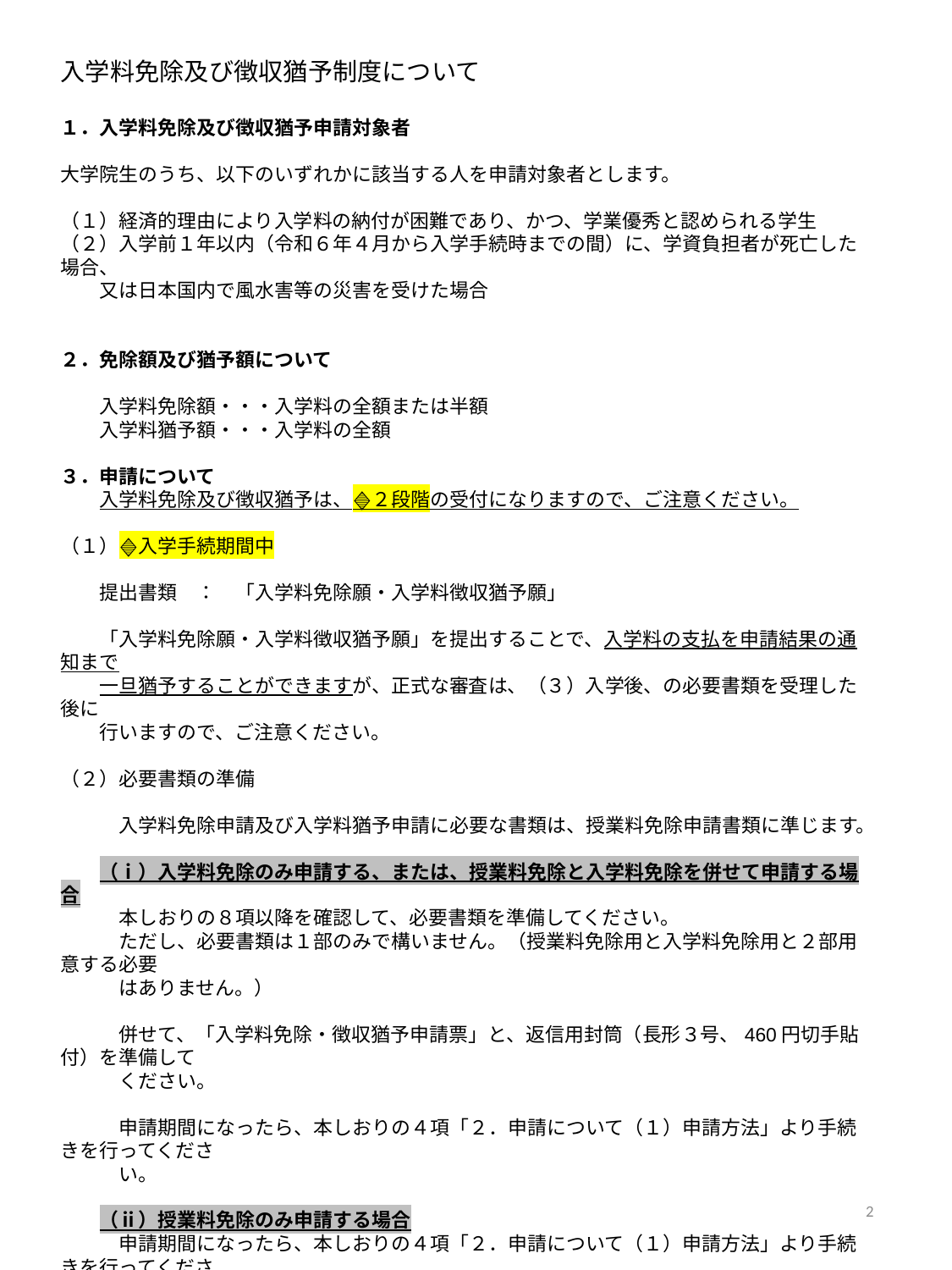

入学料免除及び徴収猶予制度について

１．入学料免除及び徴収猶予申請対象者

大学院生のうち、以下のいずれかに該当する人を申請対象者とします。

（１）経済的理由により入学料の納付が困難であり、かつ、学業優秀と認められる学生
（２）入学前１年以内（令和６年４月から入学手続時までの間）に、学資負担者が死亡した場合、
　　又は日本国内で風水害等の災害を受けた場合

２．免除額及び猶予額について

　　入学料免除額・・・入学料の全額または半額
　　入学料猶予額・・・入学料の全額

３．申請について
　　入学料免除及び徴収猶予は、🔷２段階の受付になりますので、ご注意ください。

（１）🔷入学手続期間中

　　提出書類　：　「入学料免除願・入学料徴収猶予願」

　　「入学料免除願・入学料徴収猶予願」を提出することで、入学料の支払を申請結果の通知まで
　　一旦猶予することができますが、正式な審査は、（３）入学後、の必要書類を受理した後に
　　行いますので、ご注意ください。

（２）必要書類の準備

　　　入学料免除申請及び入学料猶予申請に必要な書類は、授業料免除申請書類に準じます。

　　（ⅰ）入学料免除のみ申請する、または、授業料免除と入学料免除を併せて申請する場合
　　　本しおりの８項以降を確認して、必要書類を準備してください。
　　　ただし、必要書類は１部のみで構いません。（授業料免除用と入学料免除用と２部用意する必要
　　　はありません。）

　　　併せて、「入学料免除・徴収猶予申請票」と、返信用封筒（長形３号、460円切手貼付）を準備して
　　　ください。

　　　申請期間になったら、本しおりの４項「２．申請について（１）申請方法」より手続きを行ってくださ
　　　い。

　　（ⅱ）授業料免除のみ申請する場合
　　　申請期間になったら、本しおりの４項「２．申請について（１）申請方法」より手続きを行ってくださ
　　　い。

2